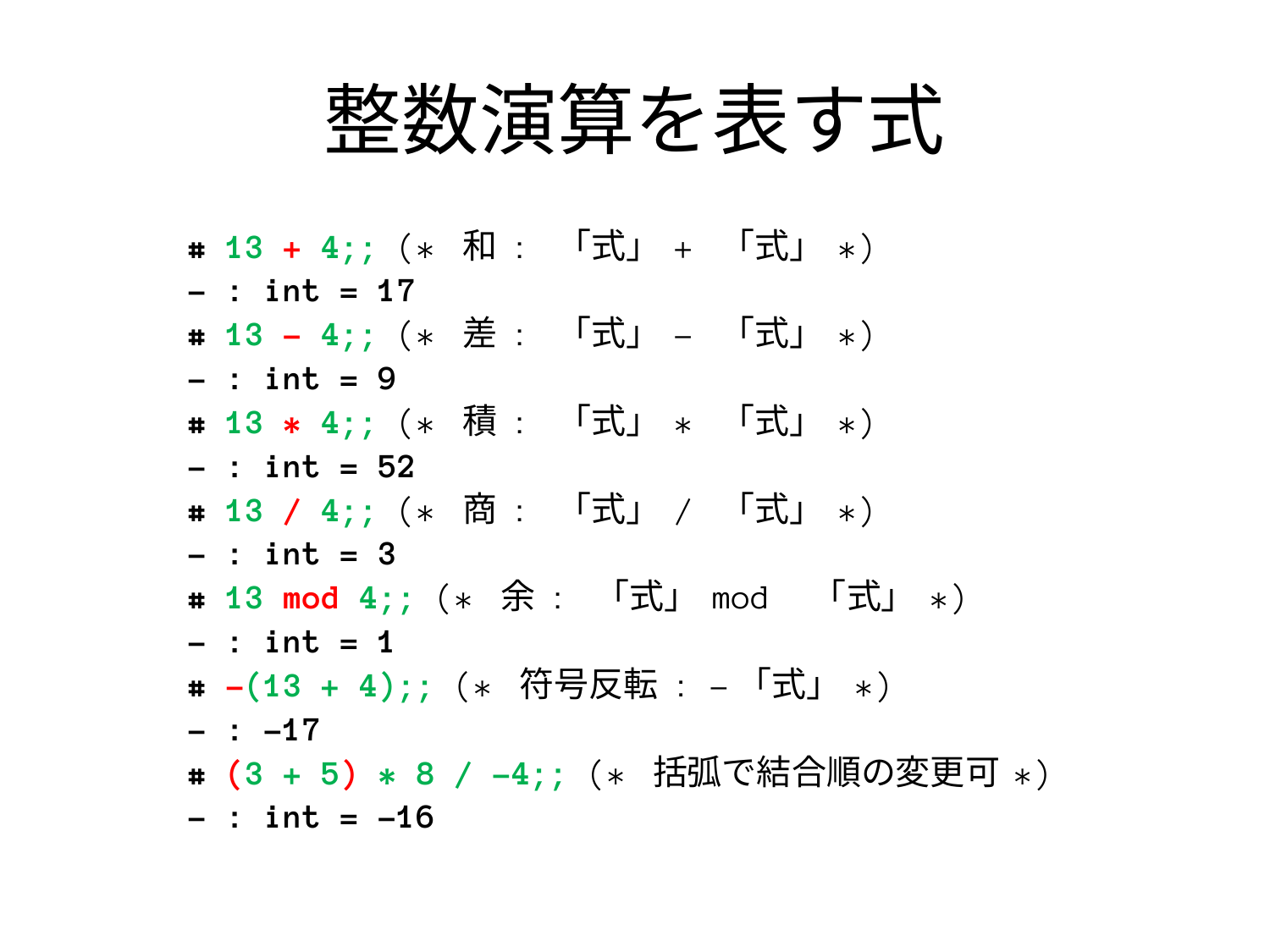

# 整数演算を表す式
# 13 + 4;; (* 和 : 「式」 + 「式」 *)
- : int = 17
# 13 - 4;; (* 差 : 「式」 - 「式」 *)
- : int = 9
# 13 * 4;; (* 積 : 「式」 * 「式」 *)
- : int = 52
# 13 / 4;; (* 商 : 「式」 / 「式」 *)
- : int = 3
# 13 mod 4;; (* 余 : 「式」 mod　「式」 *)
- : int = 1
# -(13 + 4);; (* 符号反転 : -「式」 *)
- : -17
# (3 + 5) * 8 / -4;; (* 括弧で結合順の変更可 *)
- : int = -16